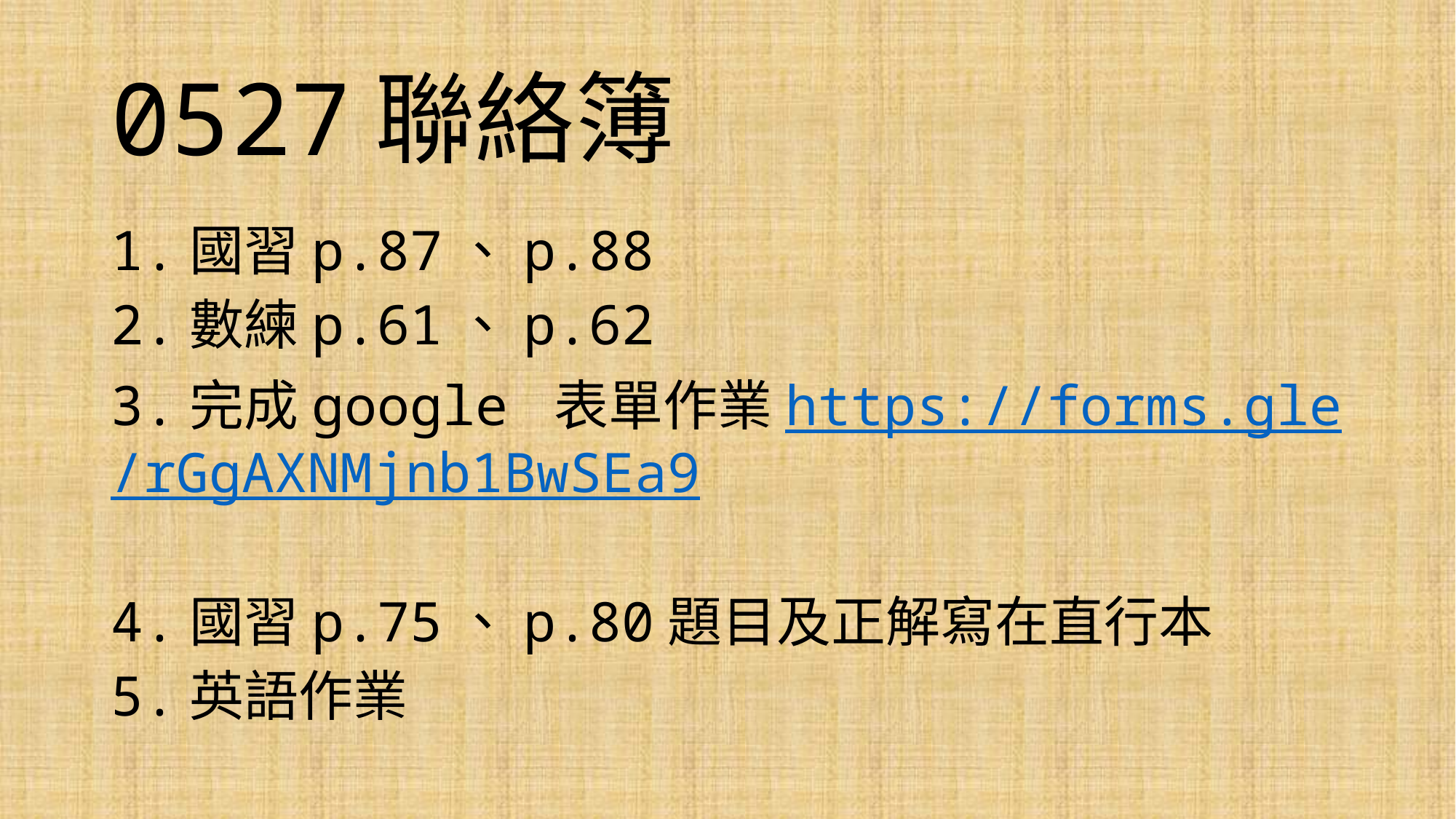

# 0527聯絡簿
1.國習p.87、p.88
2.數練p.61、p.62
3.完成google 表單作業https://forms.gle/rGgAXNMjnb1BwSEa9

4.國習p.75、p.80題目及正解寫在直行本
5.英語作業